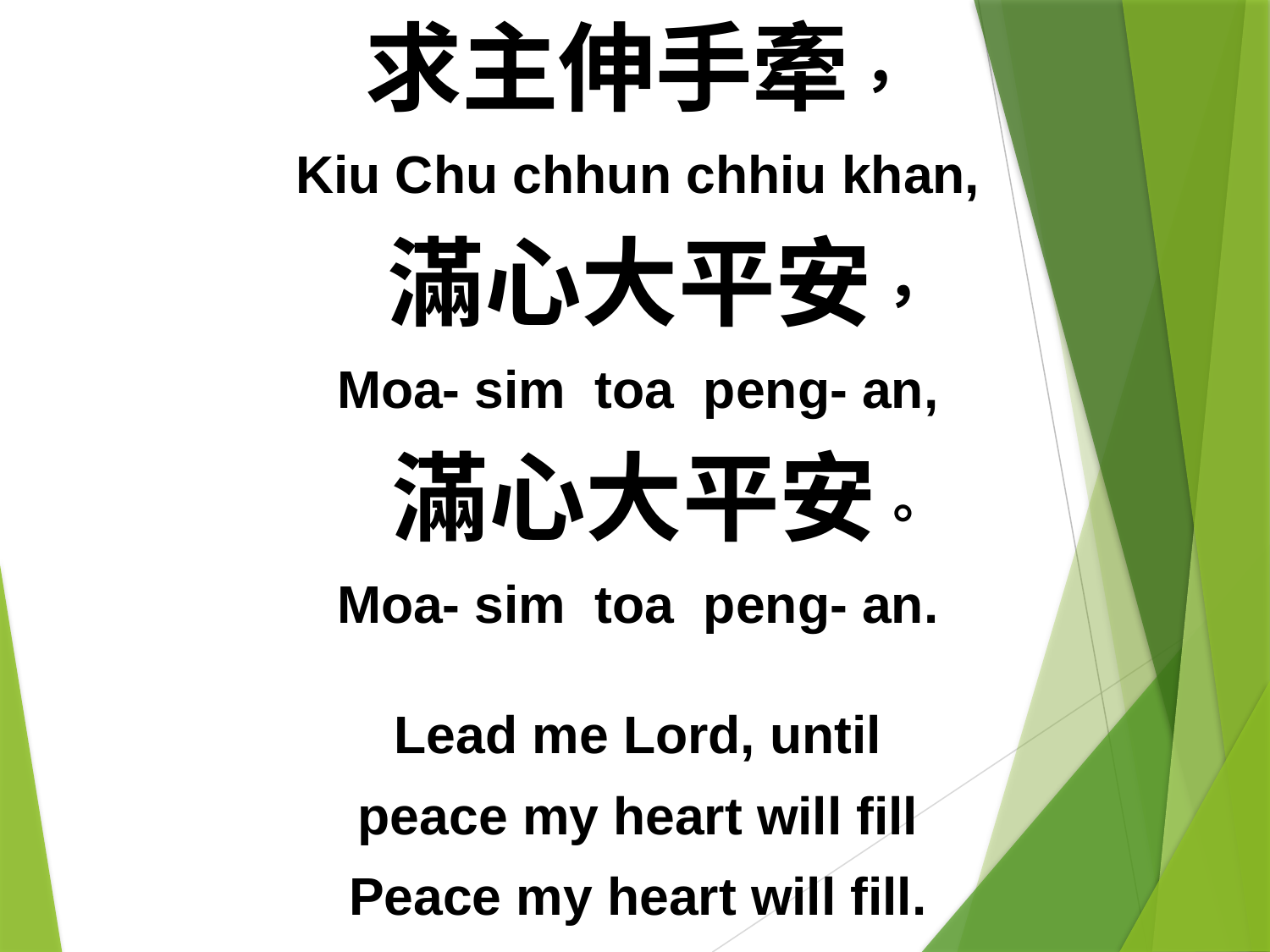

求主伸手牽，
Kiu Chu chhun chhiu khan,
 滿心大平安，
Moa- sim  toa  peng- an,
 滿心大平安。
Moa- sim  toa  peng- an.

Lead me Lord, until
peace my heart will fill
Peace my heart will fill.